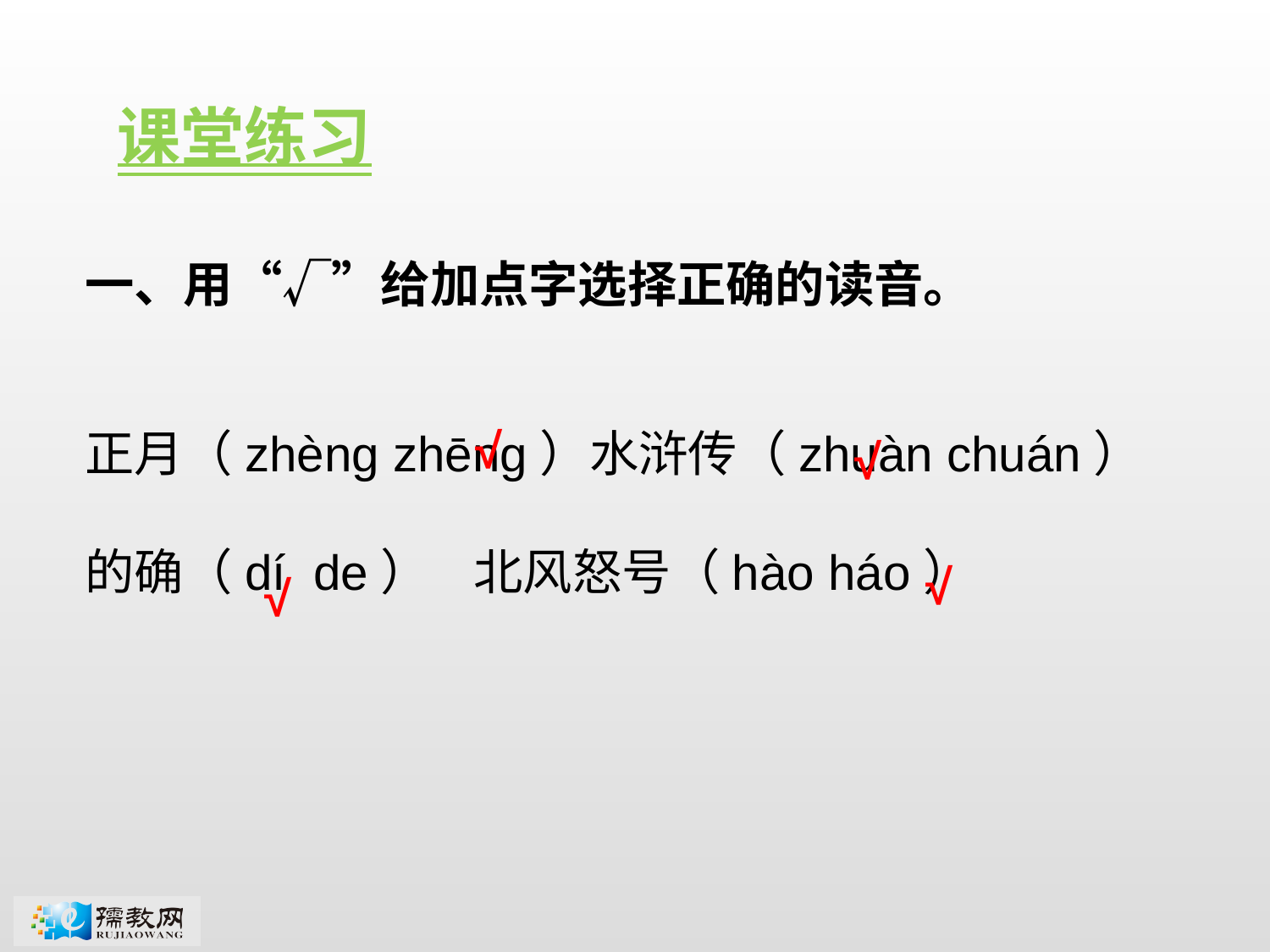

课堂练习
一、用“√”给加点字选择正确的读音。
√
√
正月（zhènɡ zhēnɡ）水浒传（zhuàn chuán）

的确（dí  de）    北风怒号（hào háo）

√
√